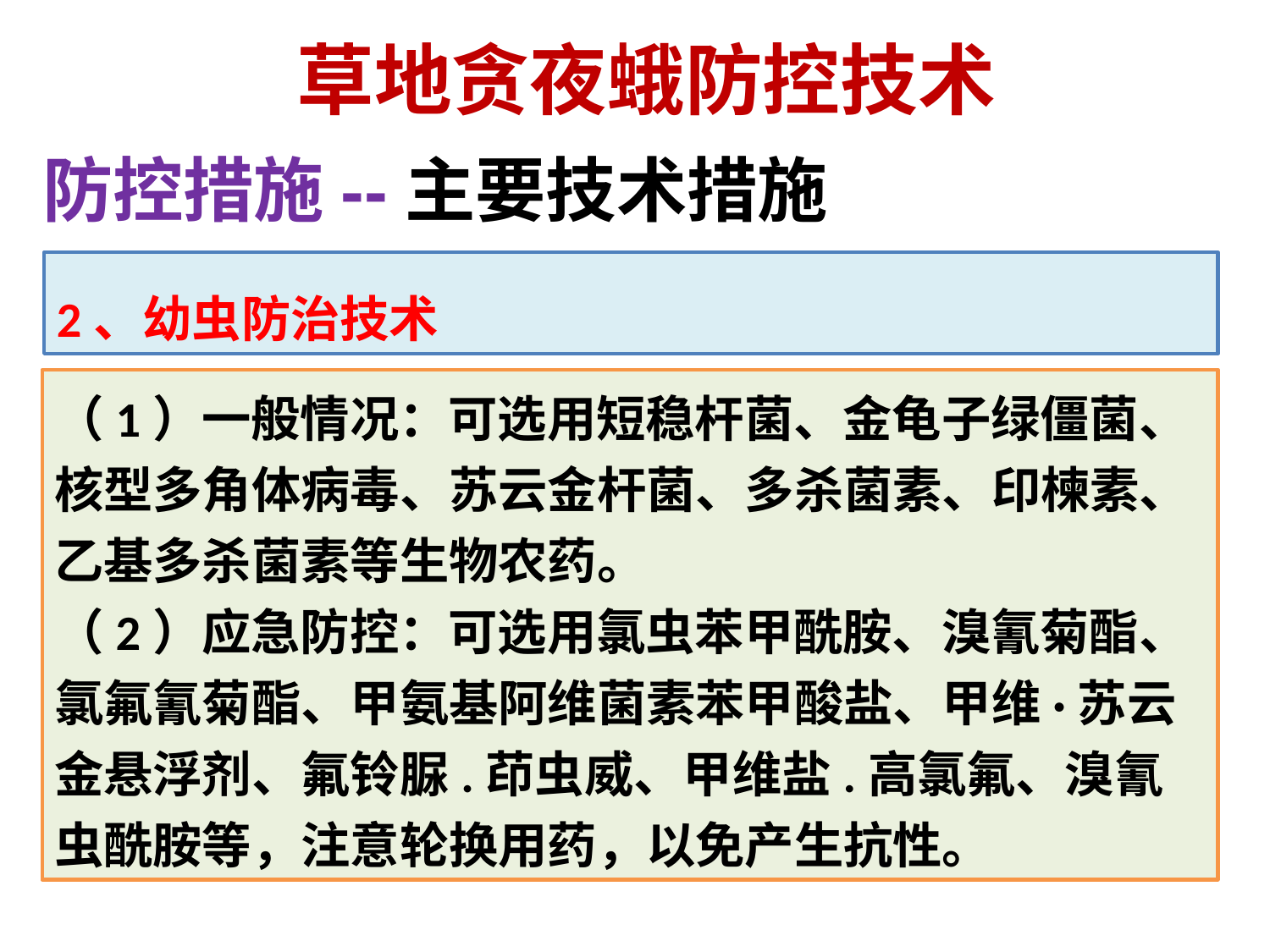

# 草地贪夜蛾防控技术
防控措施--主要技术措施
2、幼虫防治技术
（1）一般情况：可选用短稳杆菌、金龟子绿僵菌、核型多角体病毒、苏云金杆菌、多杀菌素、印楝素、乙基多杀菌素等生物农药。
（2）应急防控：可选用氯虫苯甲酰胺、溴氰菊酯、氯氟氰菊酯、甲氨基阿维菌素苯甲酸盐、甲维·苏云金悬浮剂、氟铃脲.茚虫威、甲维盐.高氯氟、溴氰虫酰胺等，注意轮换用药，以免产生抗性。